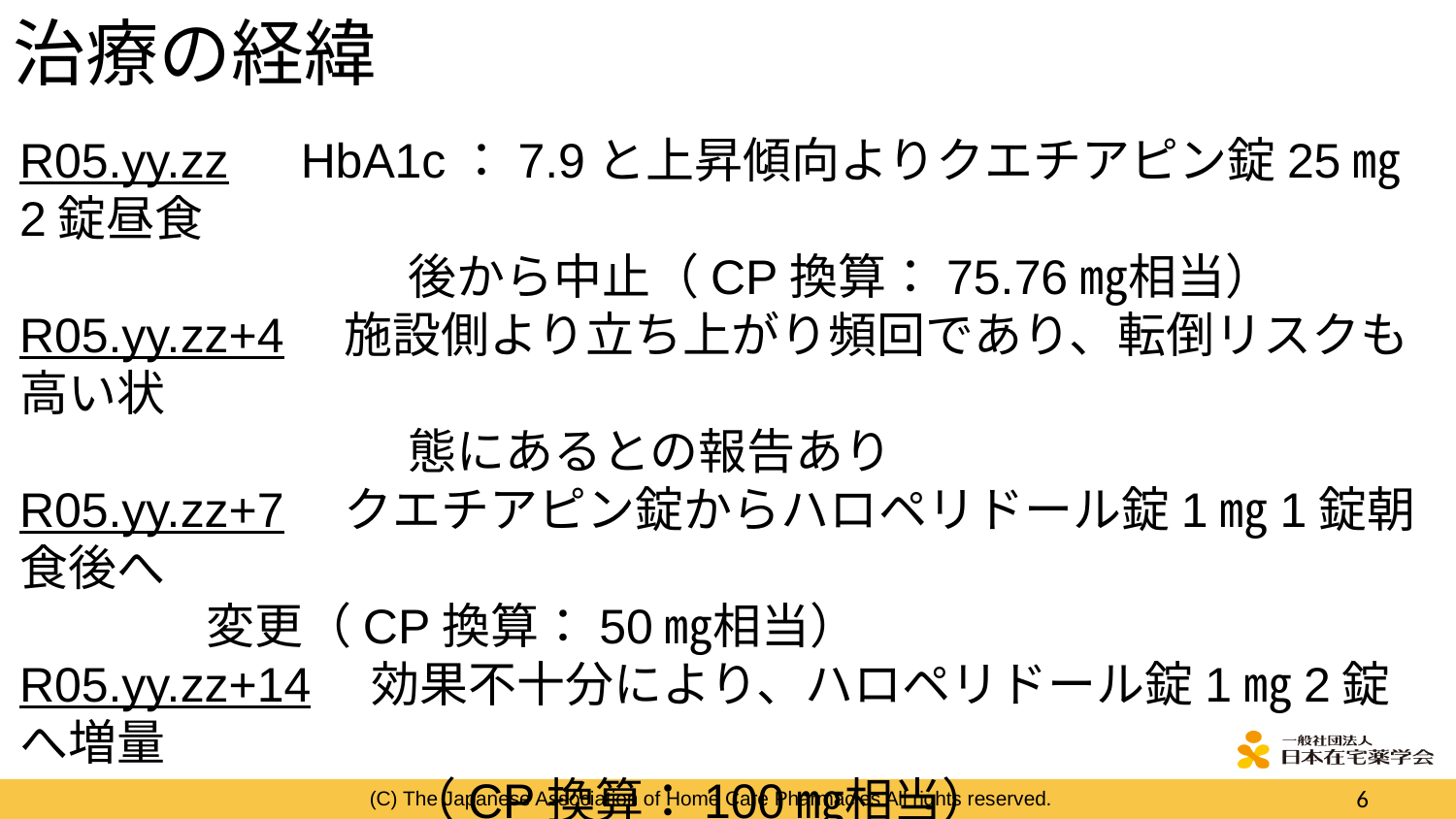

治療の経緯
R05.yy.zz　HbA1c：7.9と上昇傾向よりクエチアピン錠25㎎2錠昼食
　　　　　　　　後から中止（CP換算：75.76㎎相当）
R05.yy.zz+4　施設側より立ち上がり頻回であり、転倒リスクも高い状
　　　　　　　　態にあるとの報告あり
R05.yy.zz+7　クエチアピン錠からハロペリドール錠1㎎1錠朝食後へ
                変更（CP換算：50㎎相当）
R05.yy.zz+14　効果不十分により、ハロペリドール錠1㎎2錠へ増量
　　　　　　　　（CP換算：100㎎相当）
R05.yy+1.zz　ハロペリドール錠からアリピプラゾール錠3㎎2錠朝
               夕食後へ変更（CP換算：150㎎相当）
(C) The Japanese Association of Home Care Pharmacies All rights reserved.
6